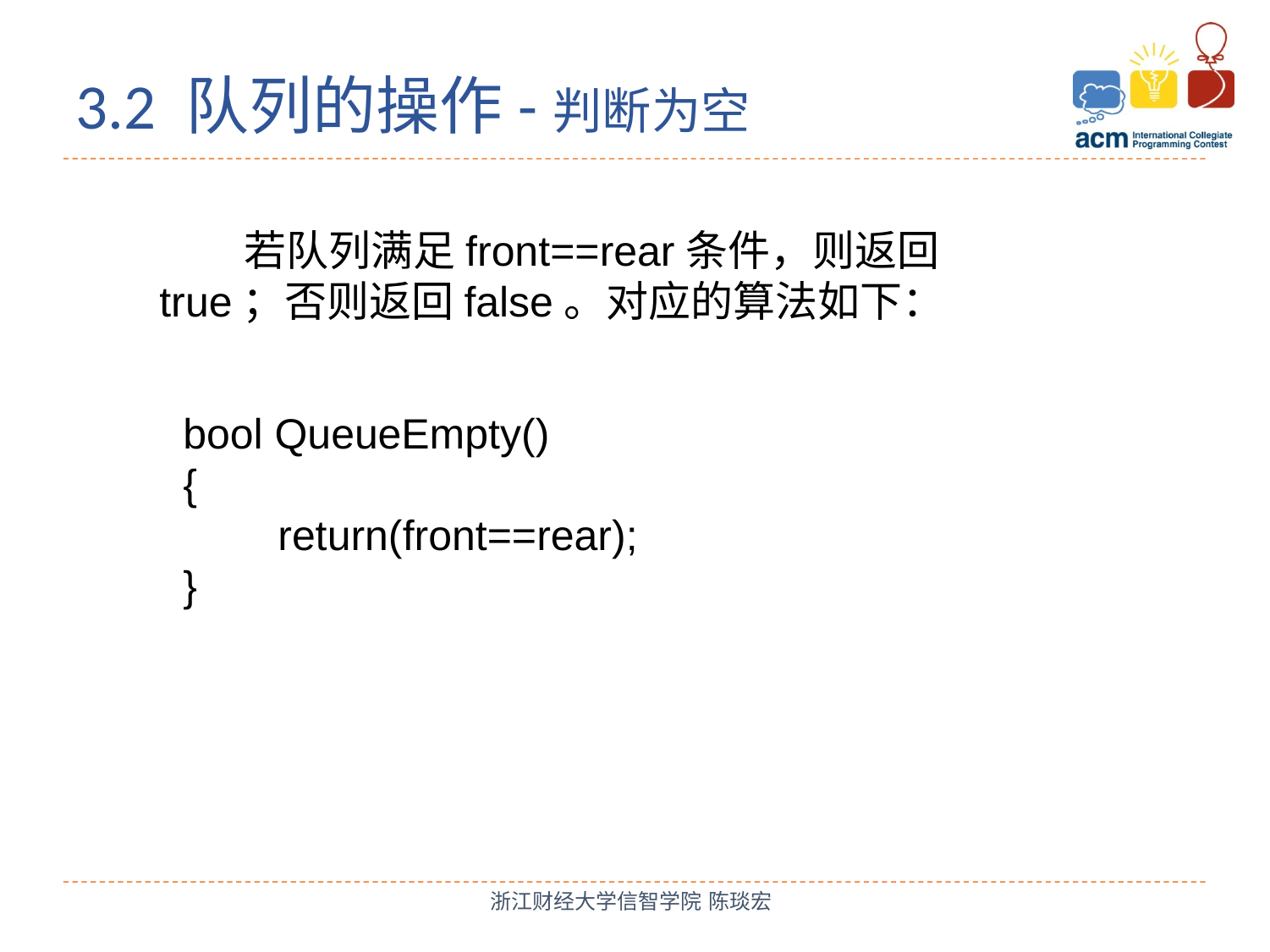

3.2 队列的操作-判断为空
　　若队列满足front==rear条件，则返回true；否则返回false。对应的算法如下：
bool QueueEmpty()
{
　　return(front==rear);
}
浙江财经大学信智学院 陈琰宏
13